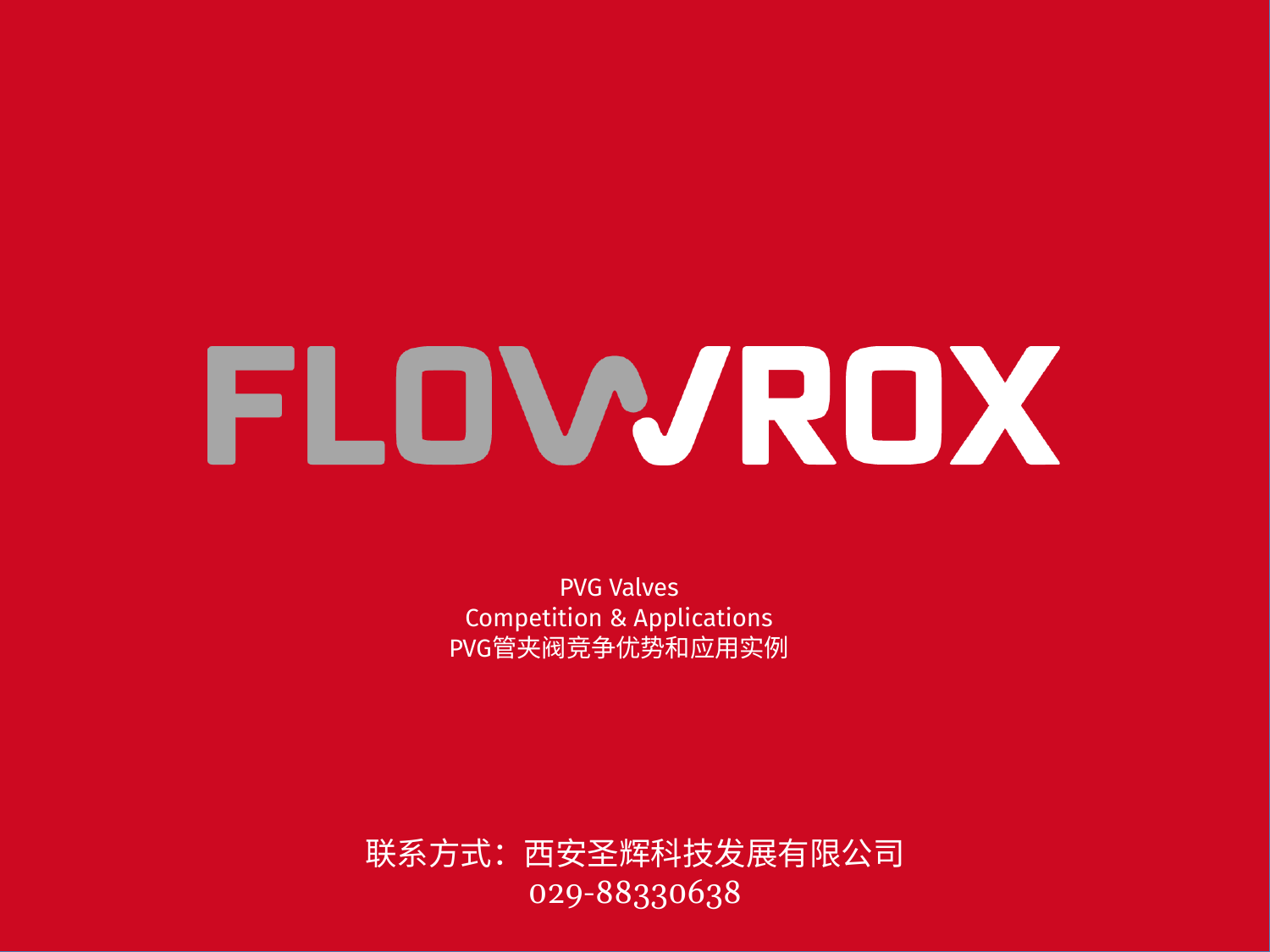

PVG Valves
Competition & Applications
PVG管夹阀竞争优势和应用实例

联系方式：西安圣辉科技发展有限公司
029-88330638